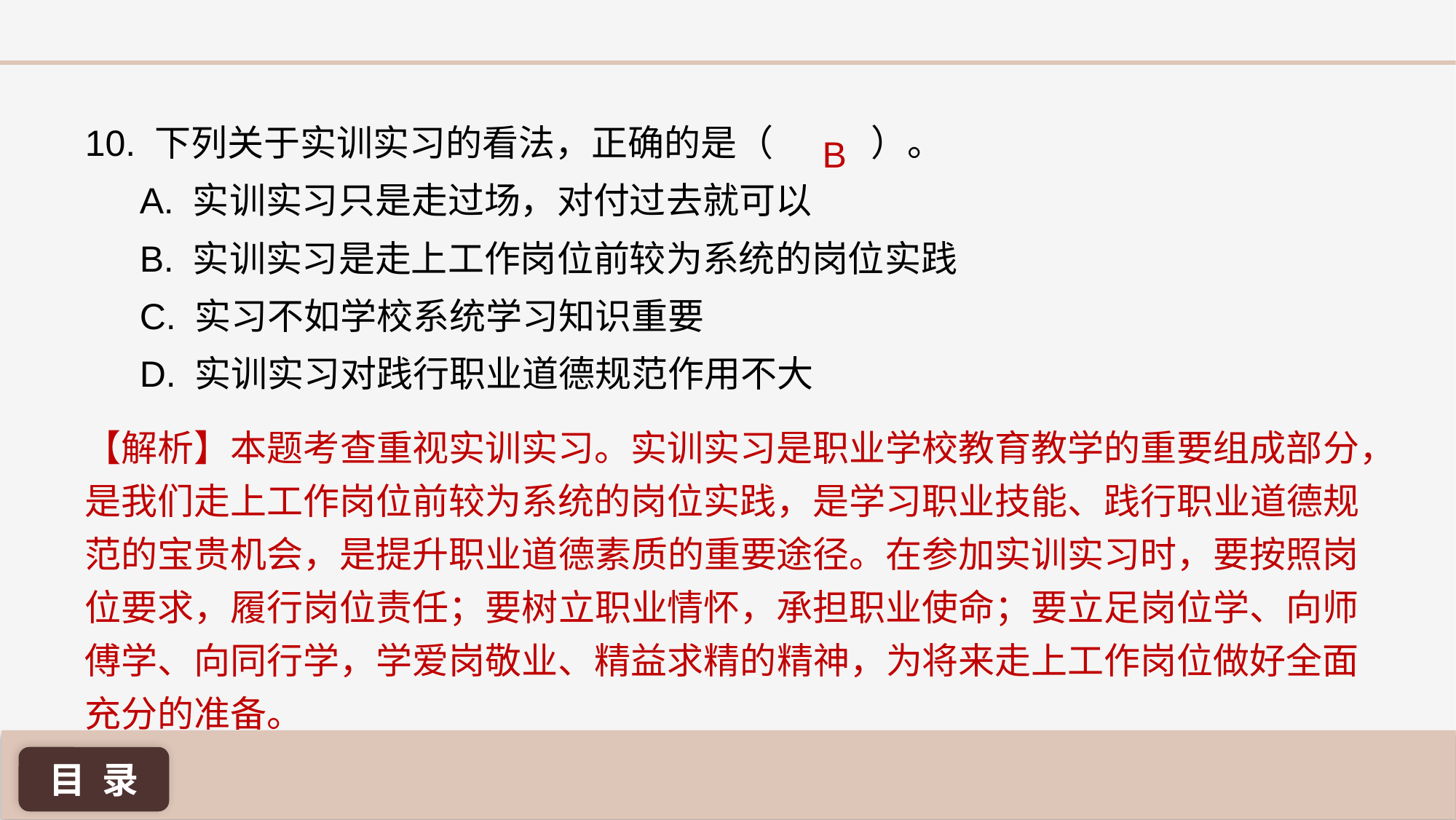

10. 下列关于实训实习的看法，正确的是（            ）。
A. 实训实习只是走过场，对付过去就可以
B. 实训实习是走上工作岗位前较为系统的岗位实践
C. 实习不如学校系统学习知识重要
D. 实训实习对践行职业道德规范作用不大
B
【解析】本题考查重视实训实习。实训实习是职业学校教育教学的重要组成部分，是我们走上工作岗位前较为系统的岗位实践，是学习职业技能、践行职业道德规范的宝贵机会，是提升职业道德素质的重要途径。在参加实训实习时，要按照岗位要求，履行岗位责任；要树立职业情怀，承担职业使命；要立足岗位学、向师傅学、向同行学，学爱岗敬业、精益求精的精神，为将来走上工作岗位做好全面
充分的准备。